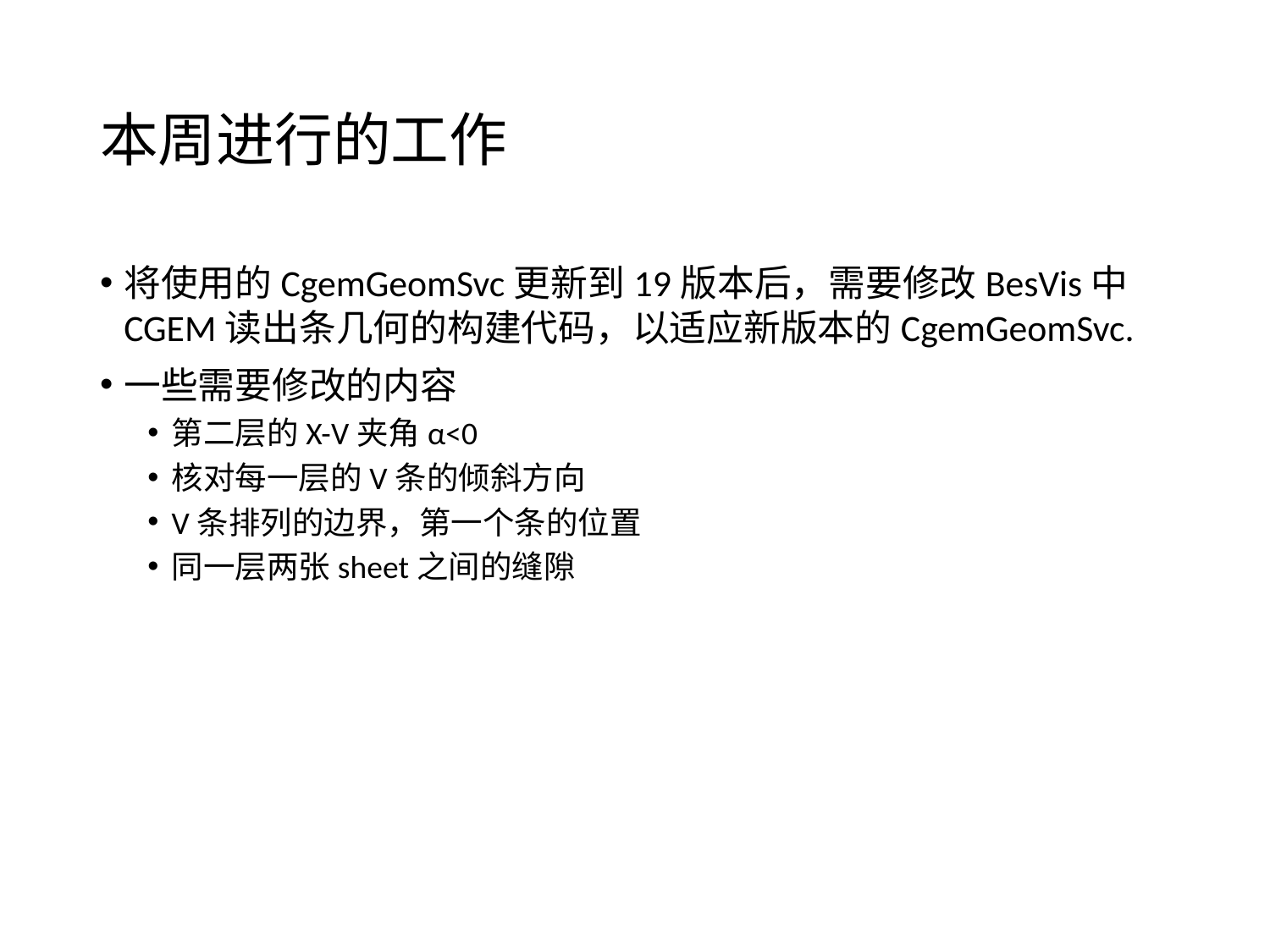

# 本周进行的工作
将使用的CgemGeomSvc更新到19版本后，需要修改BesVis中CGEM读出条几何的构建代码，以适应新版本的CgemGeomSvc.
一些需要修改的内容
第二层的X-V夹角α<0
核对每一层的V条的倾斜方向
V条排列的边界，第一个条的位置
同一层两张sheet之间的缝隙